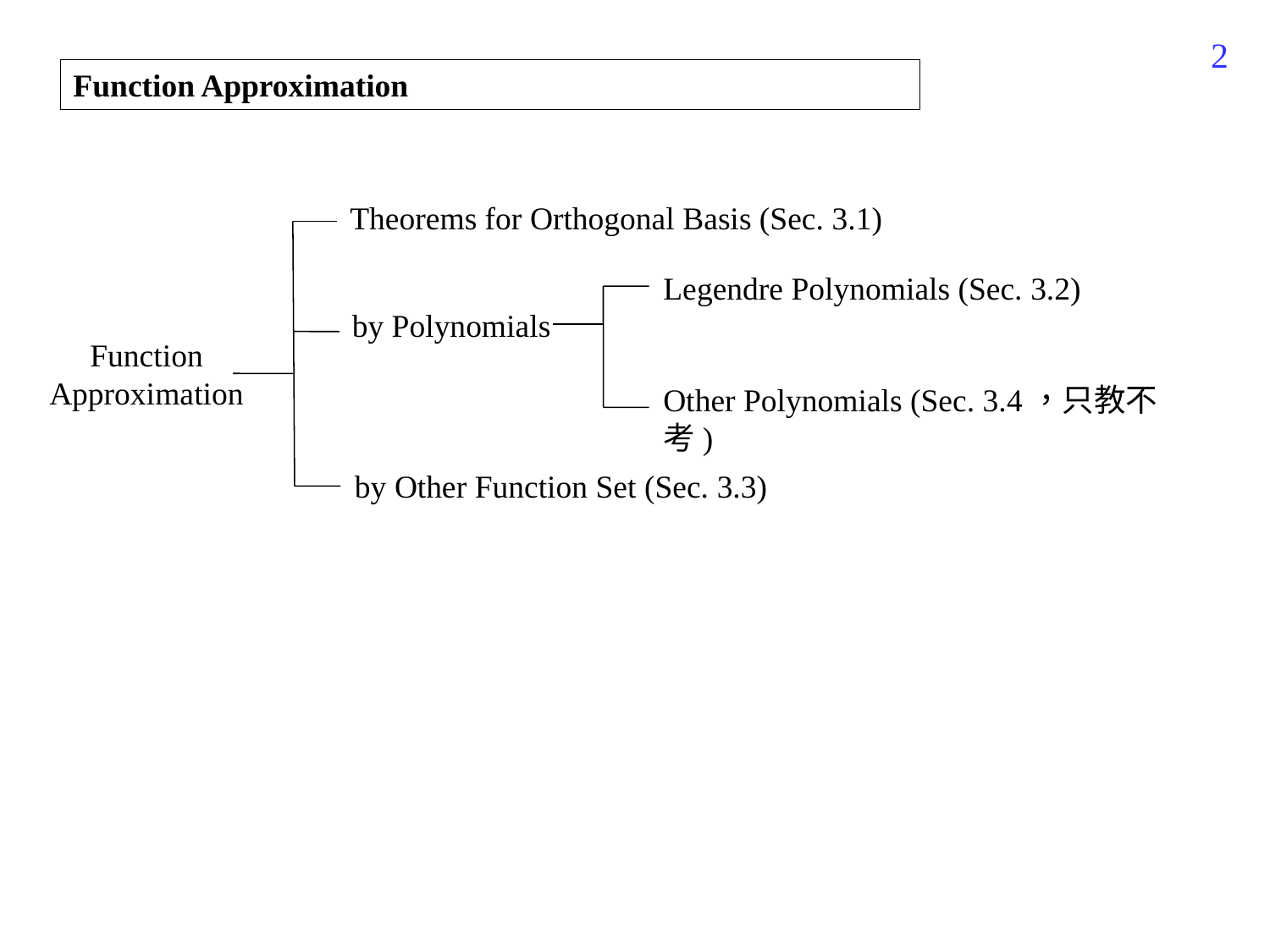

2
Function Approximation
Theorems for Orthogonal Basis (Sec. 3.1)

Legendre Polynomials (Sec. 3.2)

by Polynomials

Function Approximation

Other Polynomials (Sec. 3.4，只教不考)

by Other Function Set (Sec. 3.3)